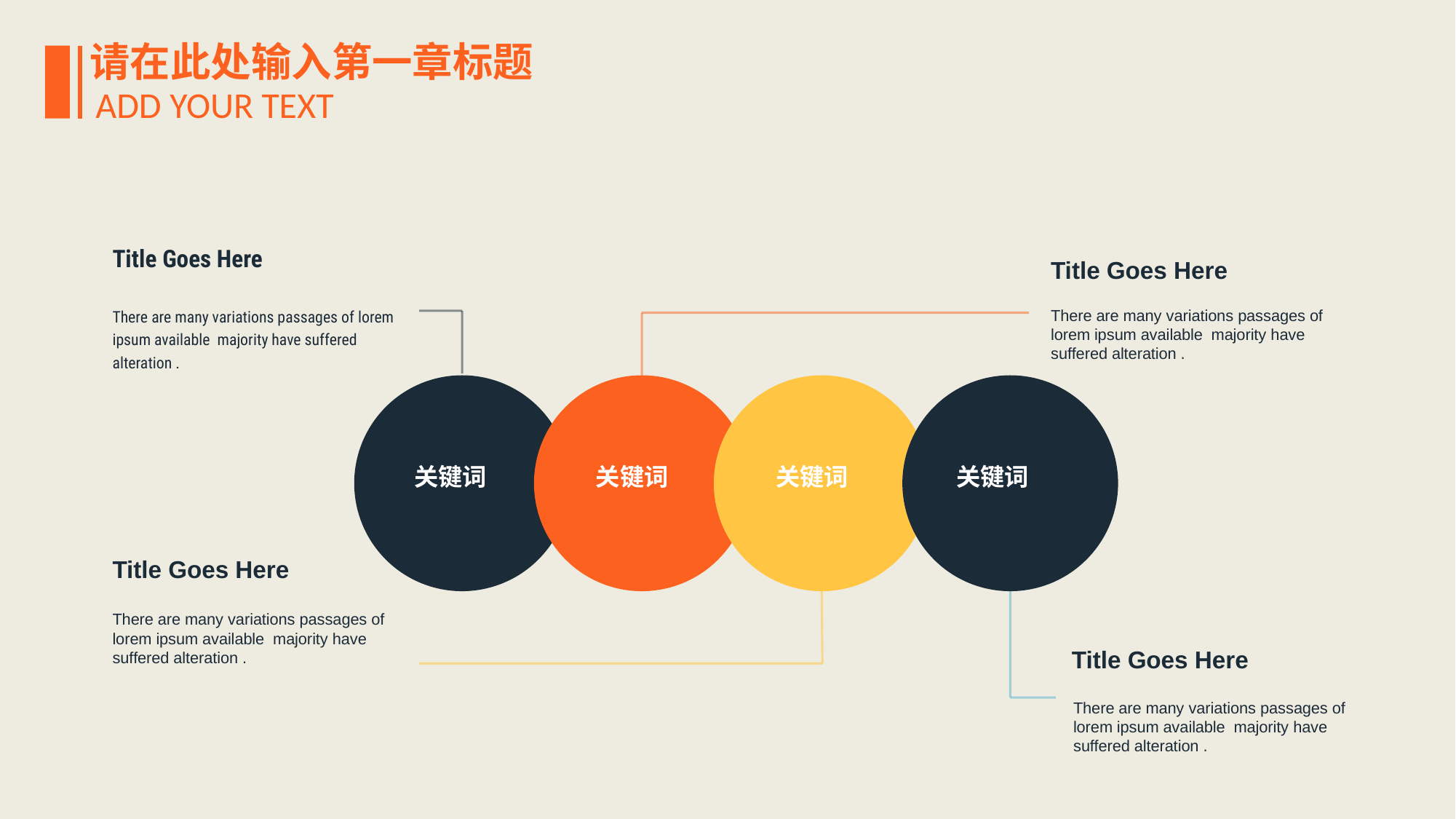

请在此处输入第一章标题

ADD YOUR TEXT
Title Goes Here
Title Goes Here
There are many variations passages of lorem ipsum available  majority have suffered alteration .
There are many variations passages of lorem ipsum available  majority have suffered alteration .

关键词

关键词

关键词

关键词
Title Goes Here
There are many variations passages of lorem ipsum available  majority have suffered alteration .
Title Goes Here
There are many variations passages of lorem ipsum available  majority have suffered alteration .